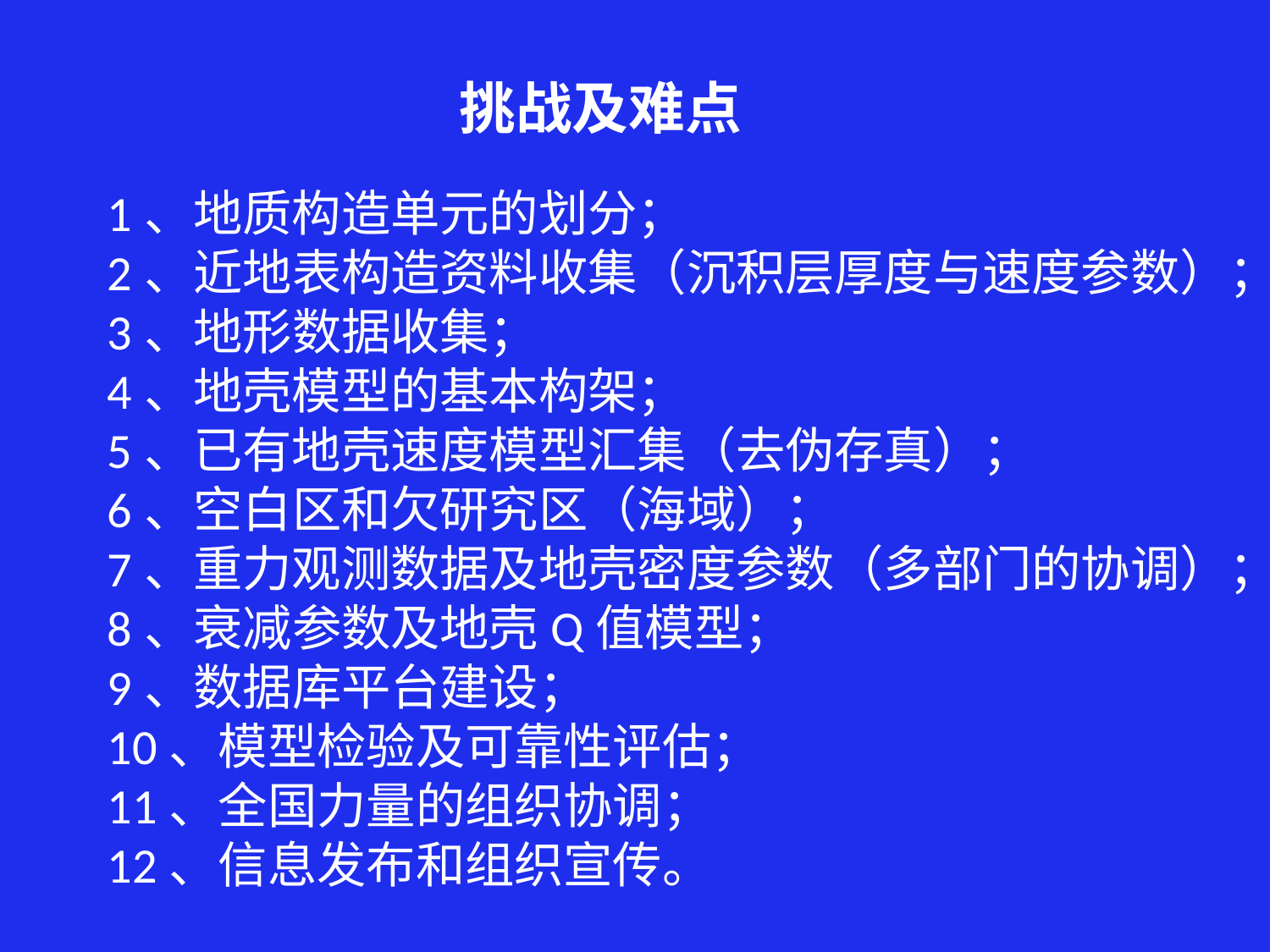

挑战及难点
1、地质构造单元的划分；
2、近地表构造资料收集（沉积层厚度与速度参数）；
3、地形数据收集；
4、地壳模型的基本构架；
5、已有地壳速度模型汇集（去伪存真）；
6、空白区和欠研究区（海域）；
7、重力观测数据及地壳密度参数（多部门的协调）；
8、衰减参数及地壳Q值模型；
9、数据库平台建设；
10、模型检验及可靠性评估；
11、全国力量的组织协调；
12、信息发布和组织宣传。